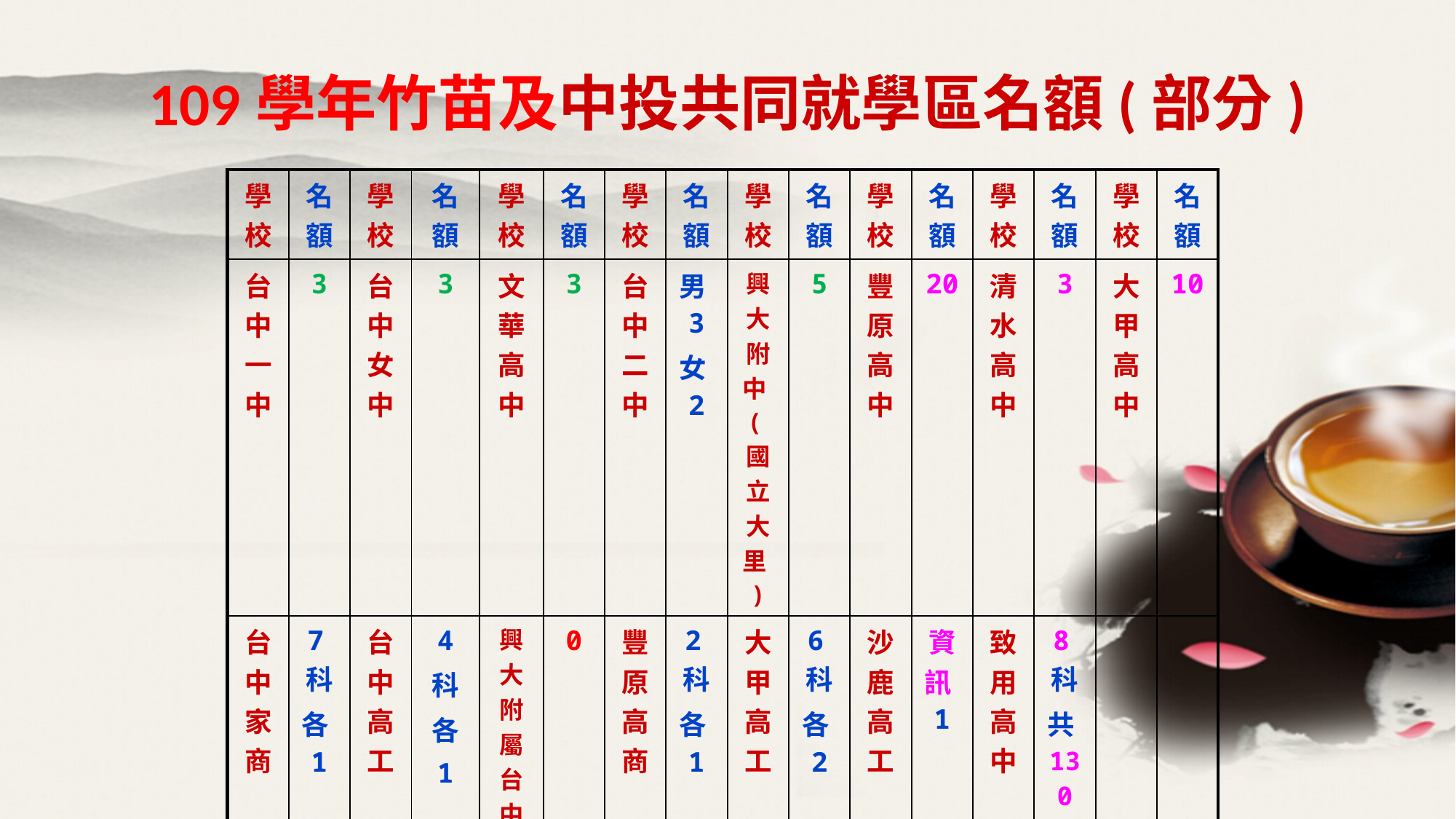

# 109學年竹苗及中投共同就學區名額(部分)
| 學校 | 名額 | 學校 | 名額 | 學校 | 名額 | 學校 | 名額 | 學校 | 名額 | 學校 | 名額 | 學校 | 名額 | 學校 | 名額 |
| --- | --- | --- | --- | --- | --- | --- | --- | --- | --- | --- | --- | --- | --- | --- | --- |
| 台中一中 | 3 | 台中女中 | 3 | 文華高中 | 3 | 台中二中 | 男3 女2 | 興大附中(國立大里) | 5 | 豐原高中 | 20 | 清水高中 | 3 | 大甲高中 | 10 |
| 台中家商 | 7科 各1 | 台中高工 | 4 科 各 1 | 興大附屬台中高農 | 0 | 豐原高商 | 2科 各1 | 大甲高工 | 6科 各2 | 沙鹿高工 | 資訊1 | 致用高中 | 8科 共130 |  |  |